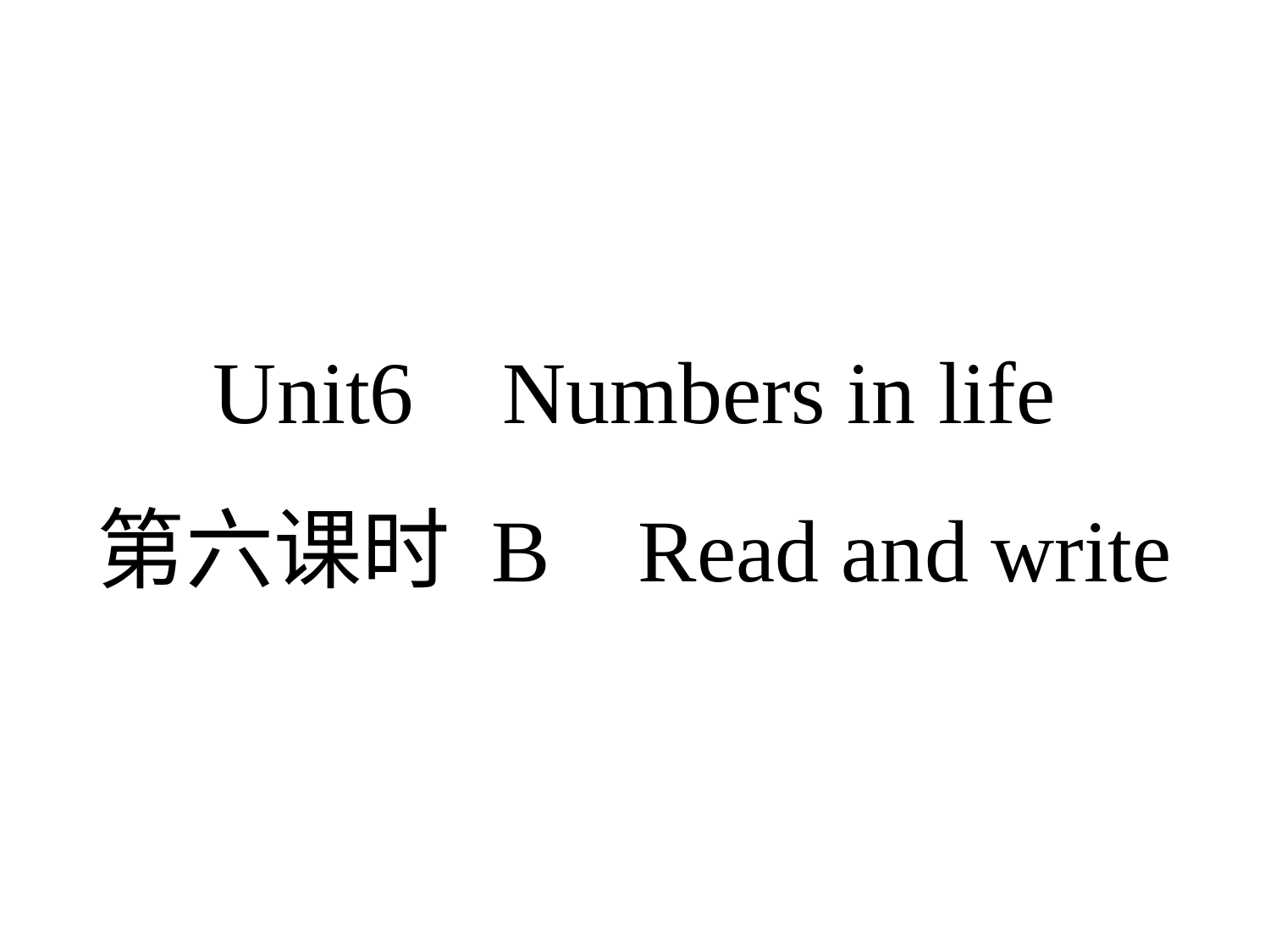

Unit6    Numbers in life
第六课时 B    Read and write